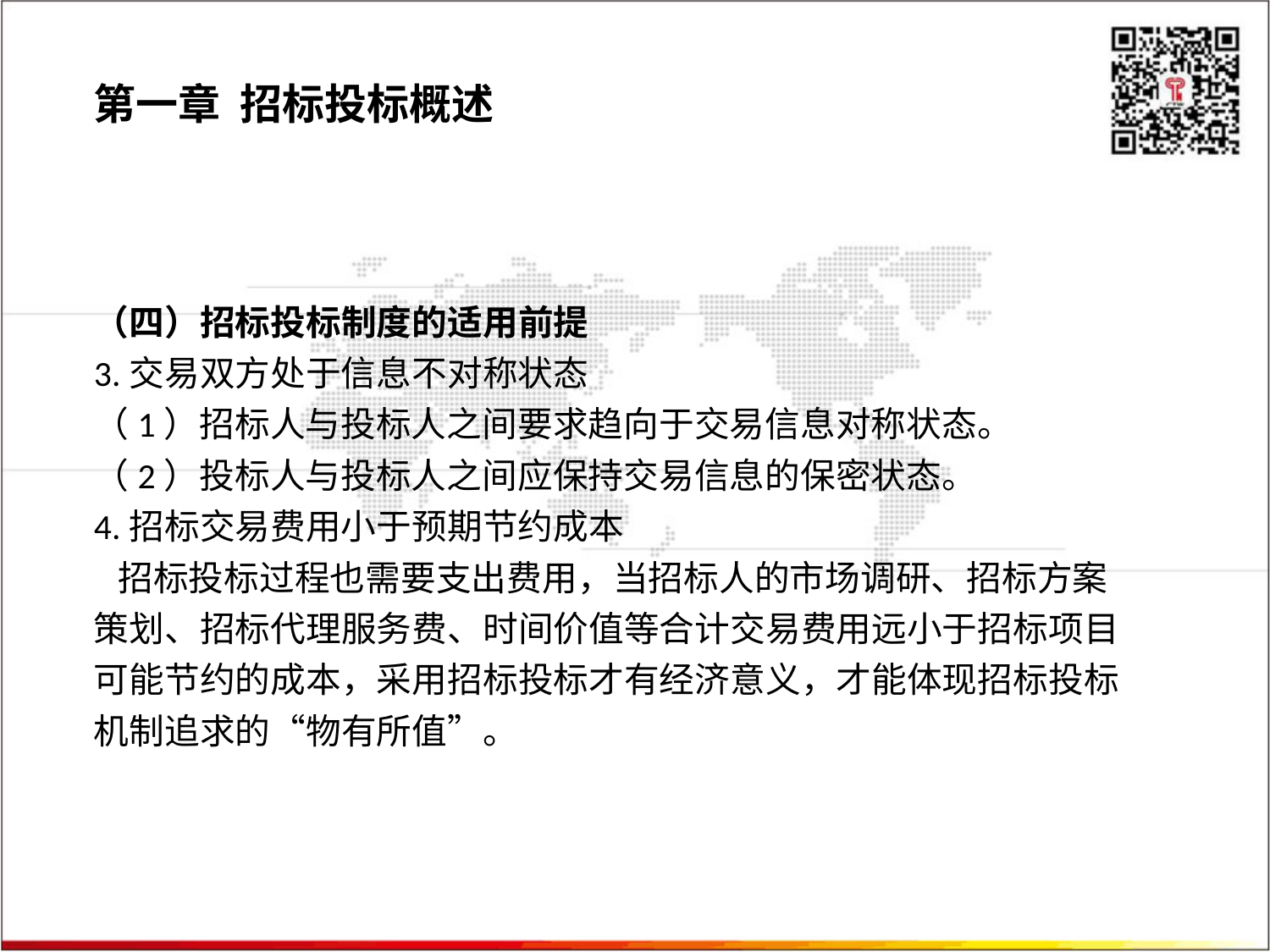

第一章  招标投标概述
（四）招标投标制度的适用前提
3.交易双方处于信息不对称状态
（1）招标人与投标人之间要求趋向于交易信息对称状态。
（2）投标人与投标人之间应保持交易信息的保密状态。
4.招标交易费用小于预期节约成本
  招标投标过程也需要支出费用，当招标人的市场调研、招标方案策划、招标代理服务费、时间价值等合计交易费用远小于招标项目可能节约的成本，采用招标投标才有经济意义，才能体现招标投标机制追求的“物有所值”。